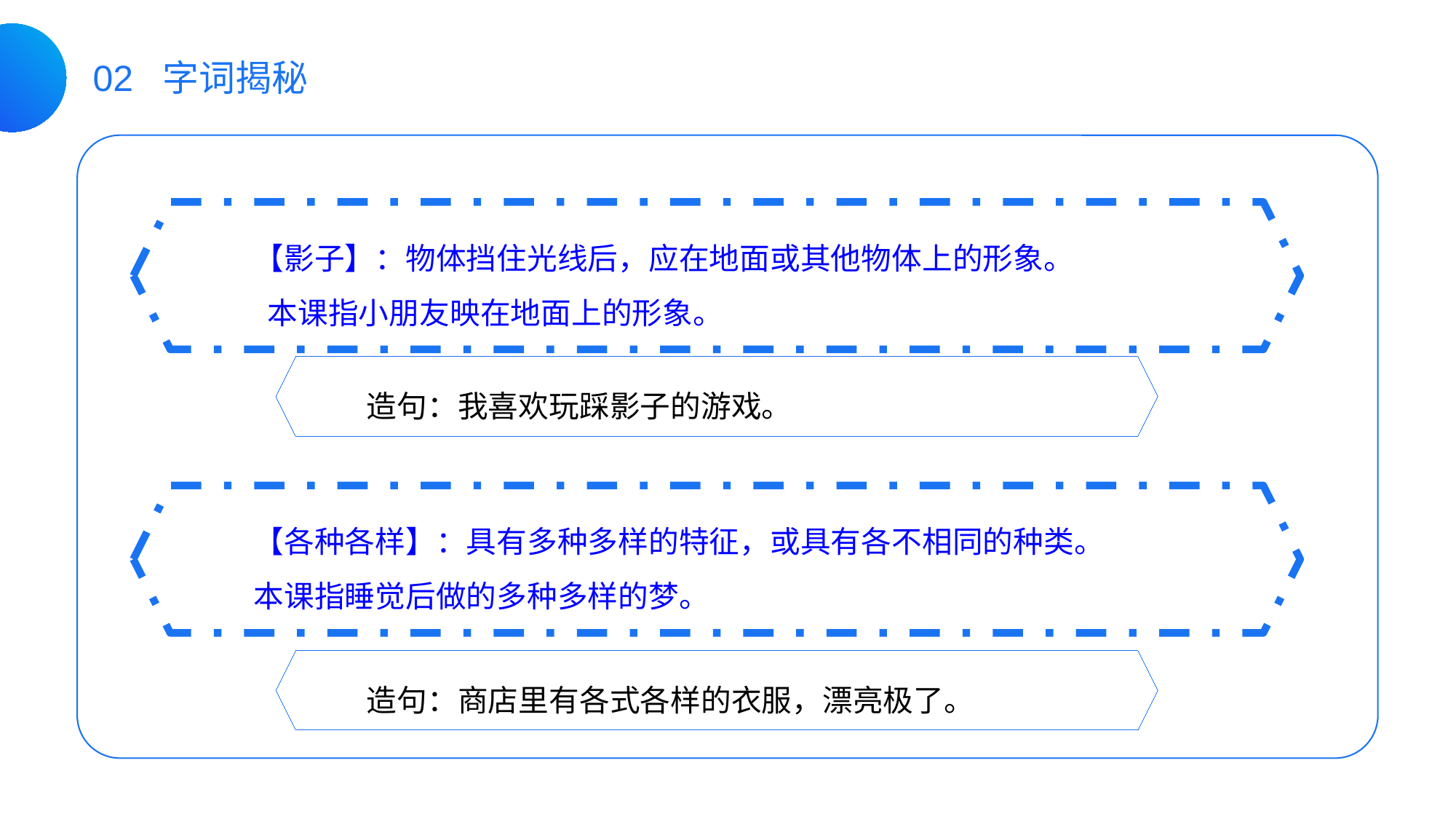

02  字词揭秘

【影子】：物体挡住光线后，应在地面或其他物体上的形象。
 本课指小朋友映在地面上的形象。
造句：我喜欢玩踩影子的游戏。
【各种各样】：具有多种多样的特征，或具有各不相同的种类。
本课指睡觉后做的多种多样的梦。
造句：商店里有各式各样的衣服，漂亮极了。